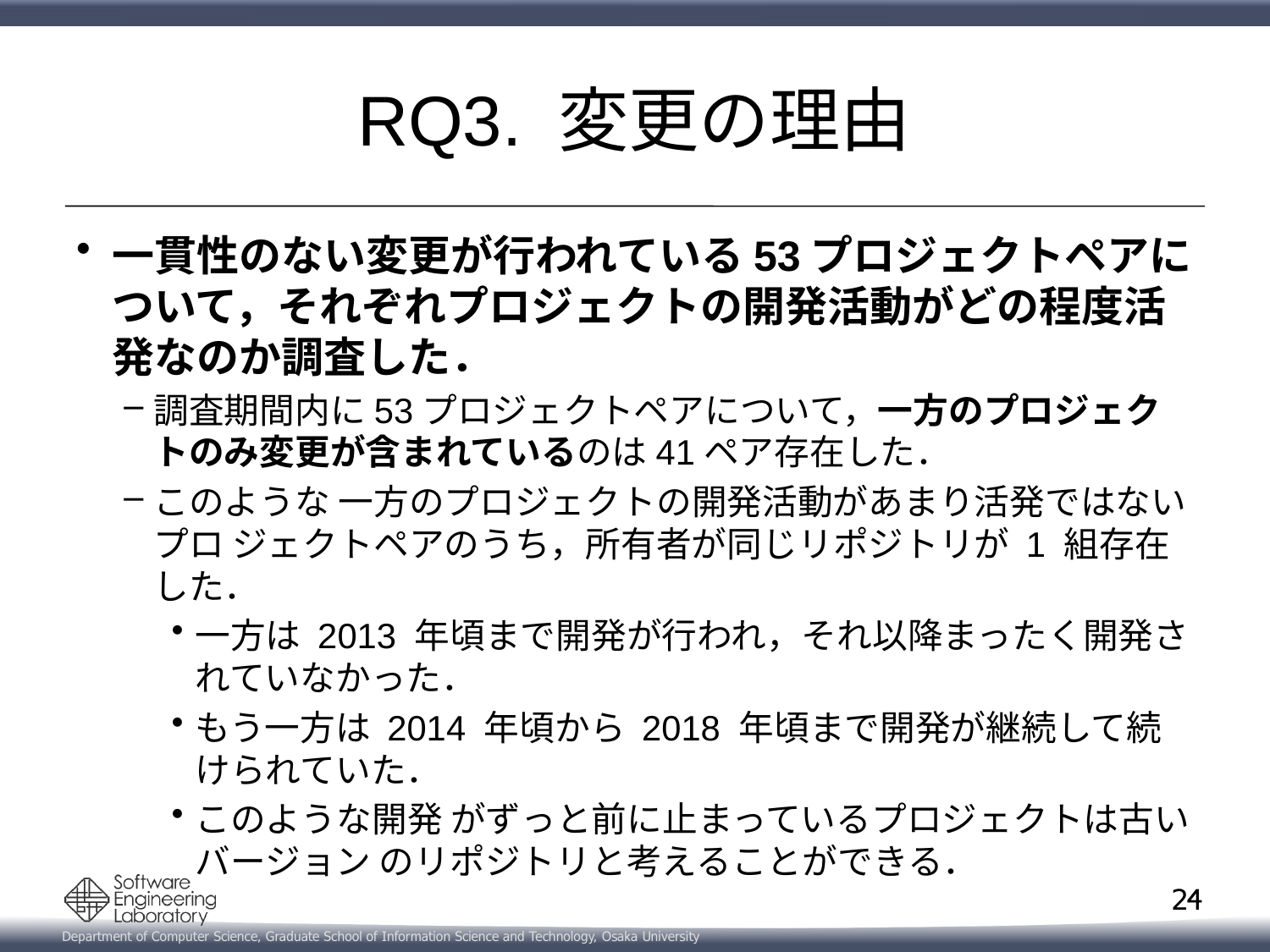

# RQ3. 変更の理由
一貫性のない変更が行われている53プロジェクトペアについて，それぞれプロジェクトの開発活動がどの程度活発なのか調査した．
調査期間内に53プロジェクトペアについて，一方のプロジェクトのみ変更が含まれているのは41ペア存在した．
このような 一方のプロジェクトの開発活動があまり活発ではないプロ ジェクトペアのうち，所有者が同じリポジトリが 1 組存在 した．
一方は 2013 年頃まで開発が行われ，それ以降まったく開発されていなかった．
もう一方は 2014 年頃から 2018 年頃まで開発が継続して続けられていた．
このような開発 がずっと前に止まっているプロジェクトは古いバージョン のリポジトリと考えることができる．
24